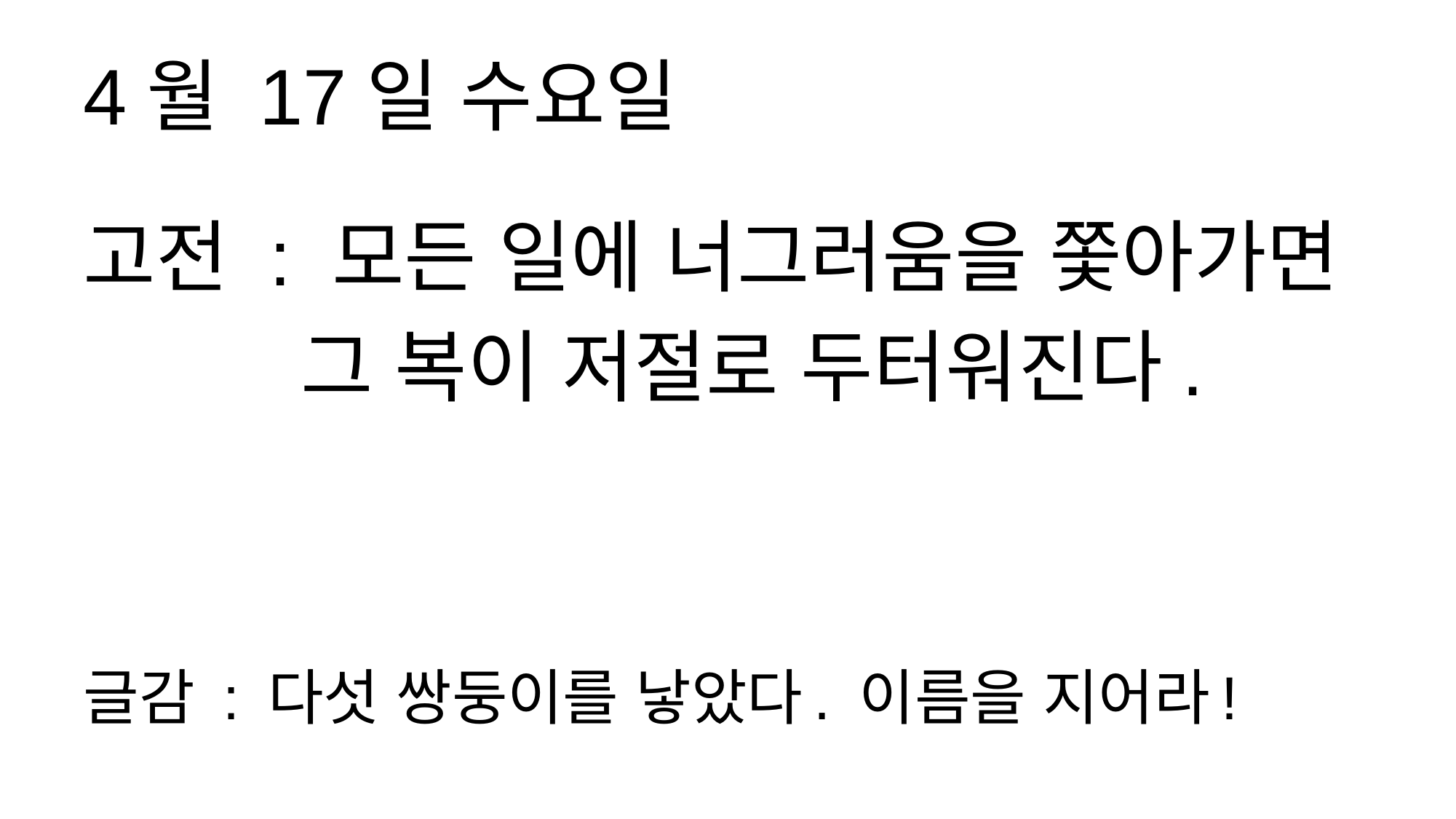

4월 17일 수요일
고전 : 모든 일에 너그러움을 쫓아가면
         그 복이 저절로 두터워진다.
글감 : 다섯 쌍둥이를 낳았다. 이름을 지어라!